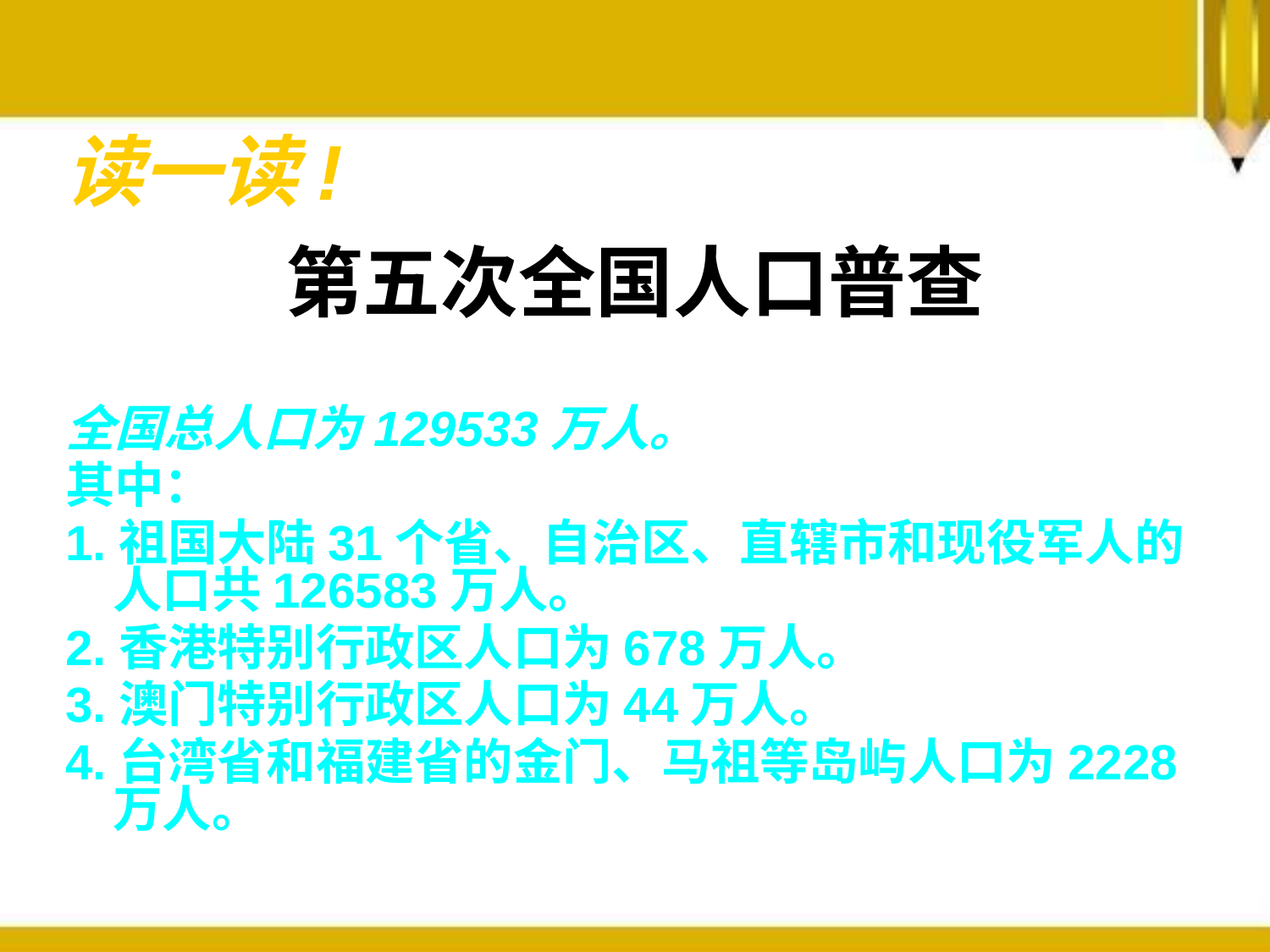

读一读!
# 第五次全国人口普查
全国总人口为129533万人。
其中：
1.祖国大陆31个省、自治区、直辖市和现役军人的人口共126583万人。
2.香港特别行政区人口为678万人。
3.澳门特别行政区人口为44万人。
4.台湾省和福建省的金门、马祖等岛屿人口为2228万人。